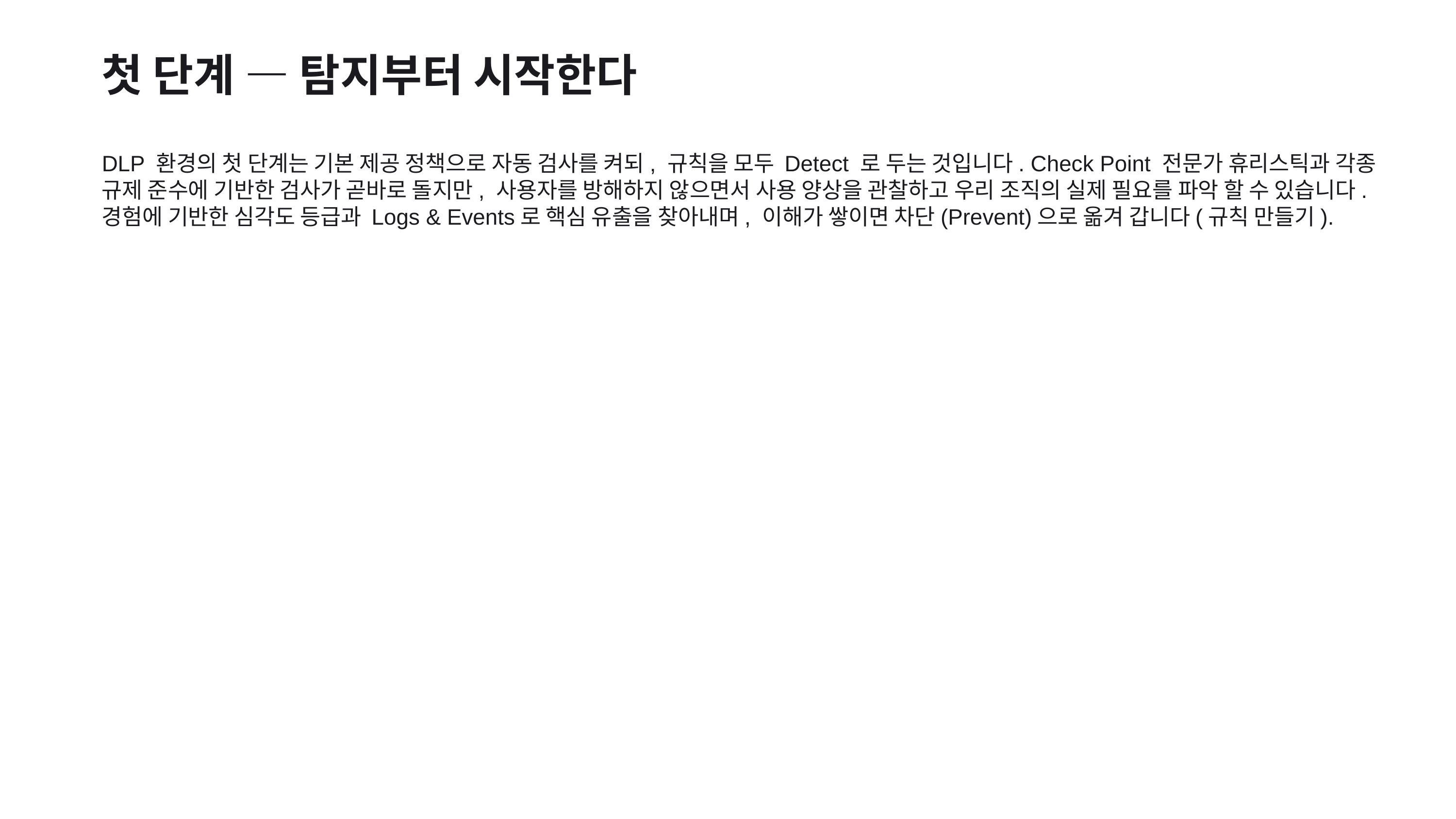

첫 단계 — 탐지부터 시작한다
DLP 환경의 첫 단계는 기본 제공 정책으로 자동 검사를 켜되, 규칙을 모두 Detect 로 두는 것입니다. Check Point 전문가 휴리스틱과 각종 규제 준수에 기반한 검사가 곧바로 돌지만, 사용자를 방해하지 않으면서 사용 양상을 관찰하고 우리 조직의 실제 필요를 파악 할 수 있습니다. 경험에 기반한 심각도 등급과 Logs & Events로 핵심 유출을 찾아내며, 이해가 쌓이면 차단(Prevent)으로 옮겨 갑니다(규칙 만들기).